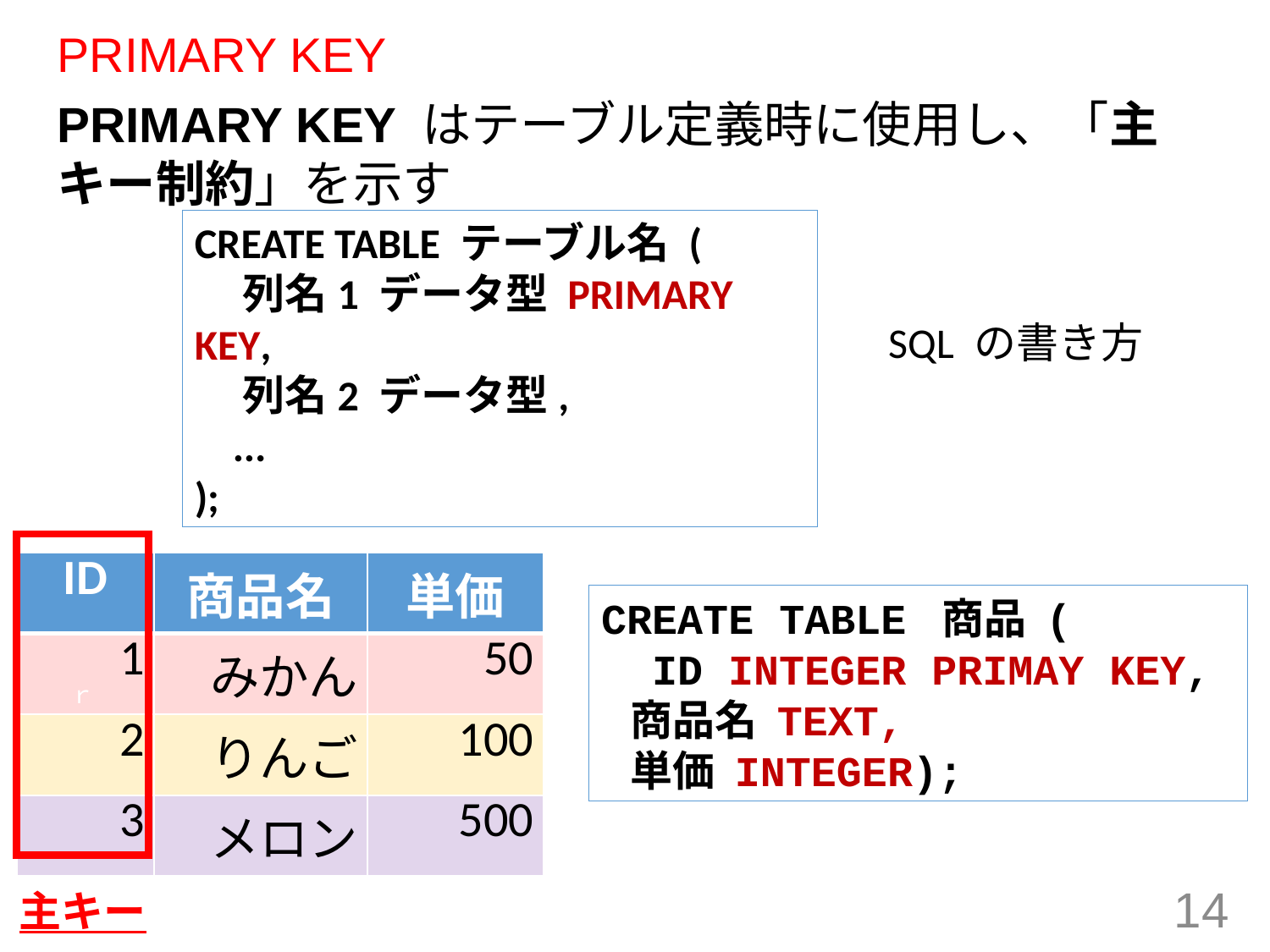

# PRIMARY KEY
PRIMARY KEY はテーブル定義時に使用し、「主キー制約」を示す
CREATE TABLE テーブル名 (
    列名1 データ型 PRIMARY KEY,
    列名2 データ型,
    ...
);
SQL の書き方
ｒ
| ID | 商品名 | 単価 |
| --- | --- | --- |
| 1 | みかん | 50 |
| 2 | りんご | 100 |
| 3 | メロン | 500 |
CREATE TABLE 商品 (
  ID INTEGER PRIMAY KEY,
  商品名 TEXT,
  単価 INTEGER);
主キー
14